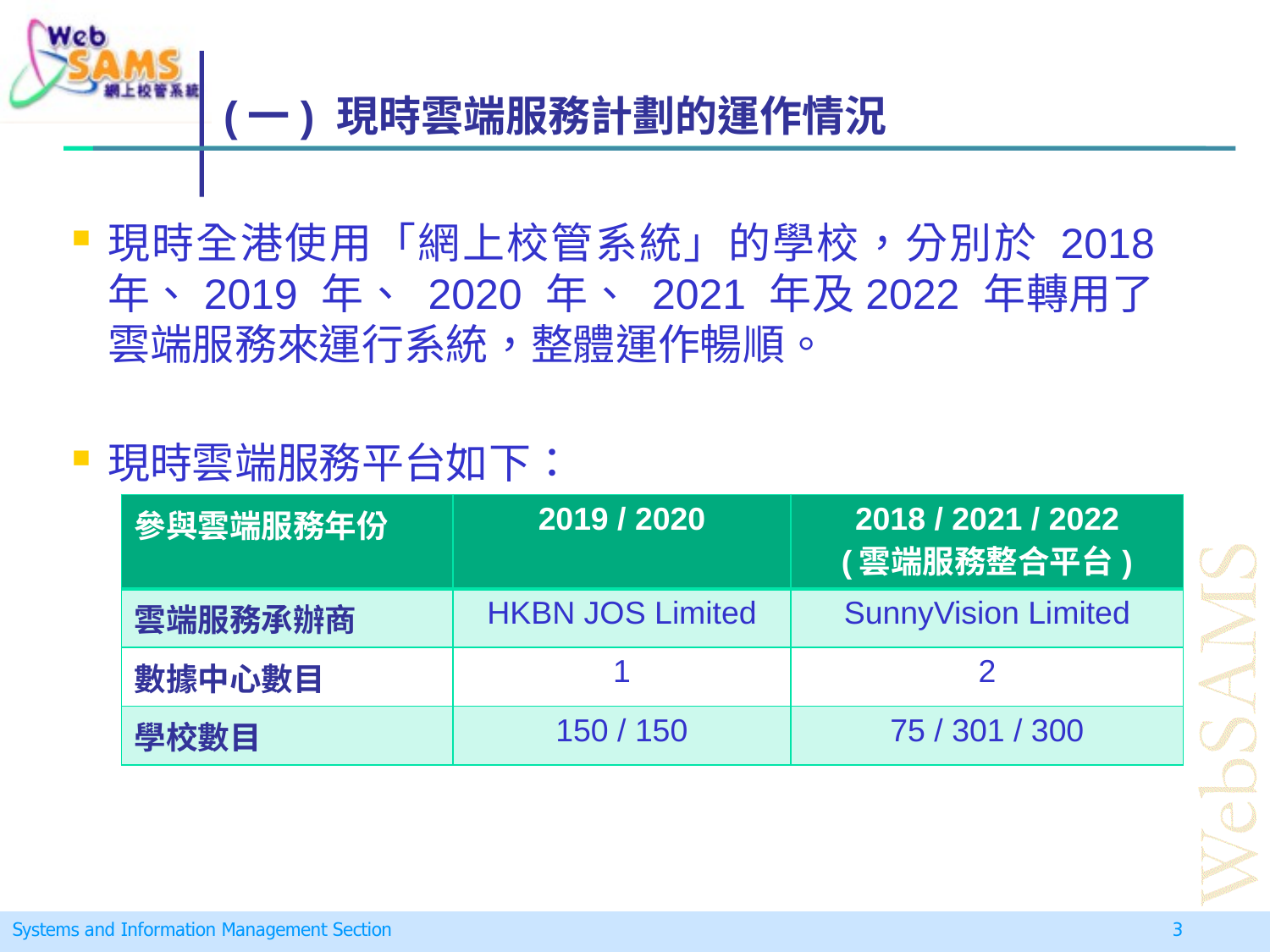

# (一) 現時雲端服務計劃的運作情況
現時全港使用「網上校管系統」的學校，分別於 2018 年、2019 年、 2020 年、 2021 年及2022 年轉用了雲端服務來運行系統，整體運作暢順。

現時雲端服務平台如下：

| 參與雲端服務年份 | 2019 / 2020 | 2018 / 2021 / 2022 (雲端服務整合平台) |
| --- | --- | --- |
| 雲端服務承辦商 | HKBN JOS Limited | SunnyVision Limited |
| 數據中心數目 | 1 | 2 |
| 學校數目 | 150 / 150 | 75 / 301 / 300 |